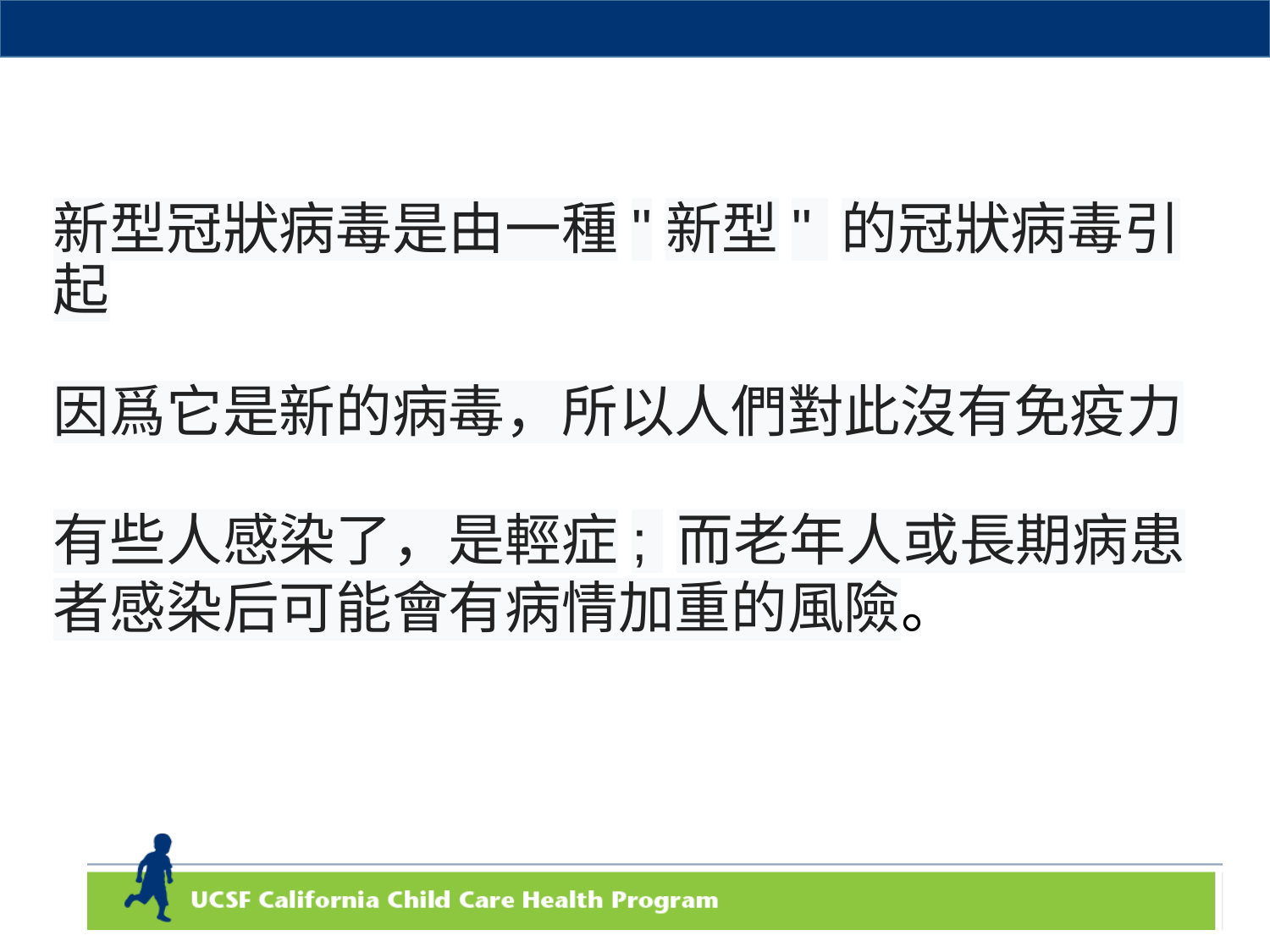

# 新型冠狀病毒是由一種"新型" 的冠狀病毒引起

因爲它是新的病毒，所以人們對此沒有免疫力

有些人感染了，是輕症; 而老年人或長期病患者感染后可能會有病情加重的風險。